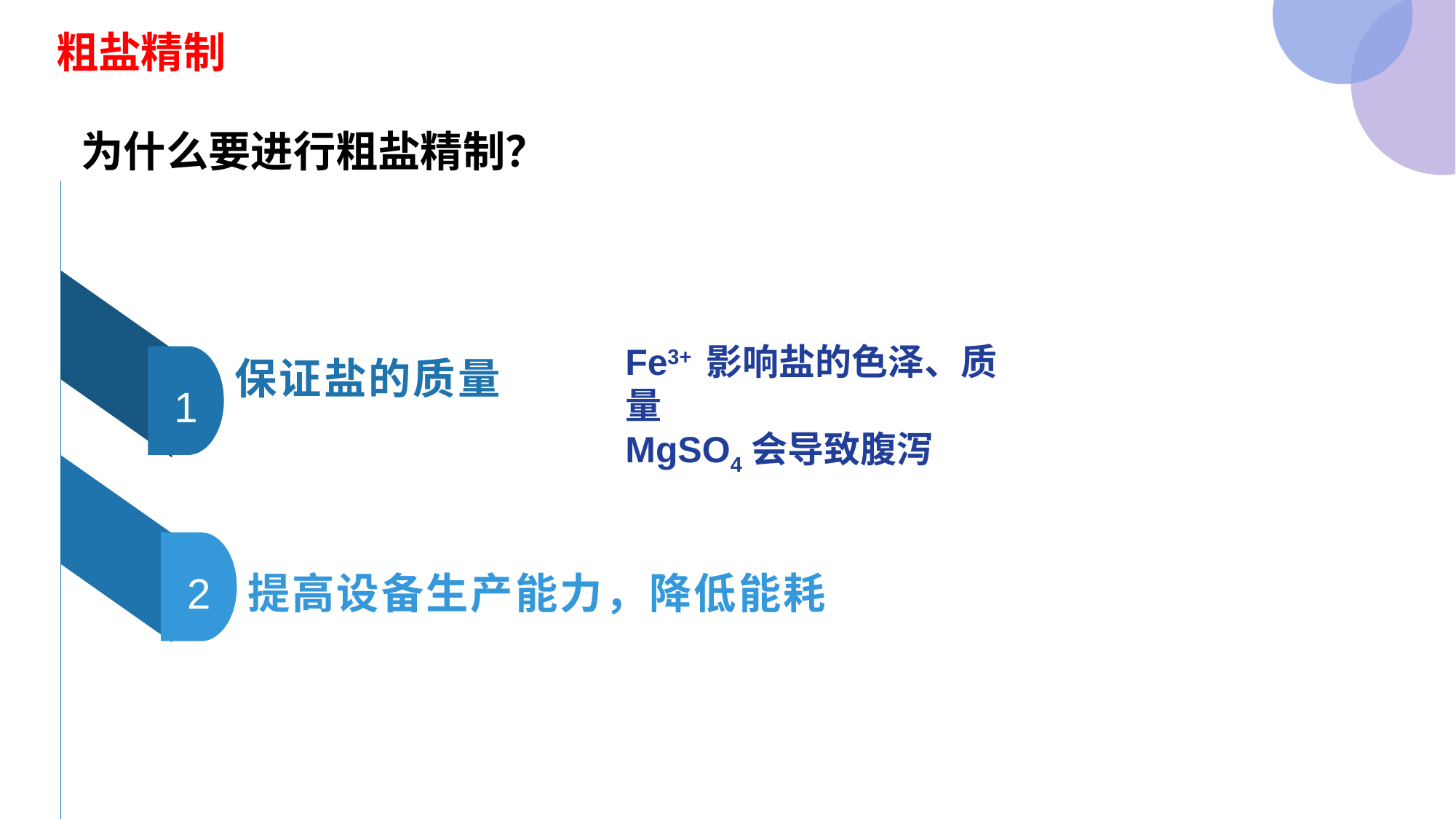

粗盐精制
为什么要进行粗盐精制？

保证盐的质量
Fe3+ 影响盐的色泽、质量
MgSO4会导致腹泻
1

提高设备生产能力，降低能耗
2